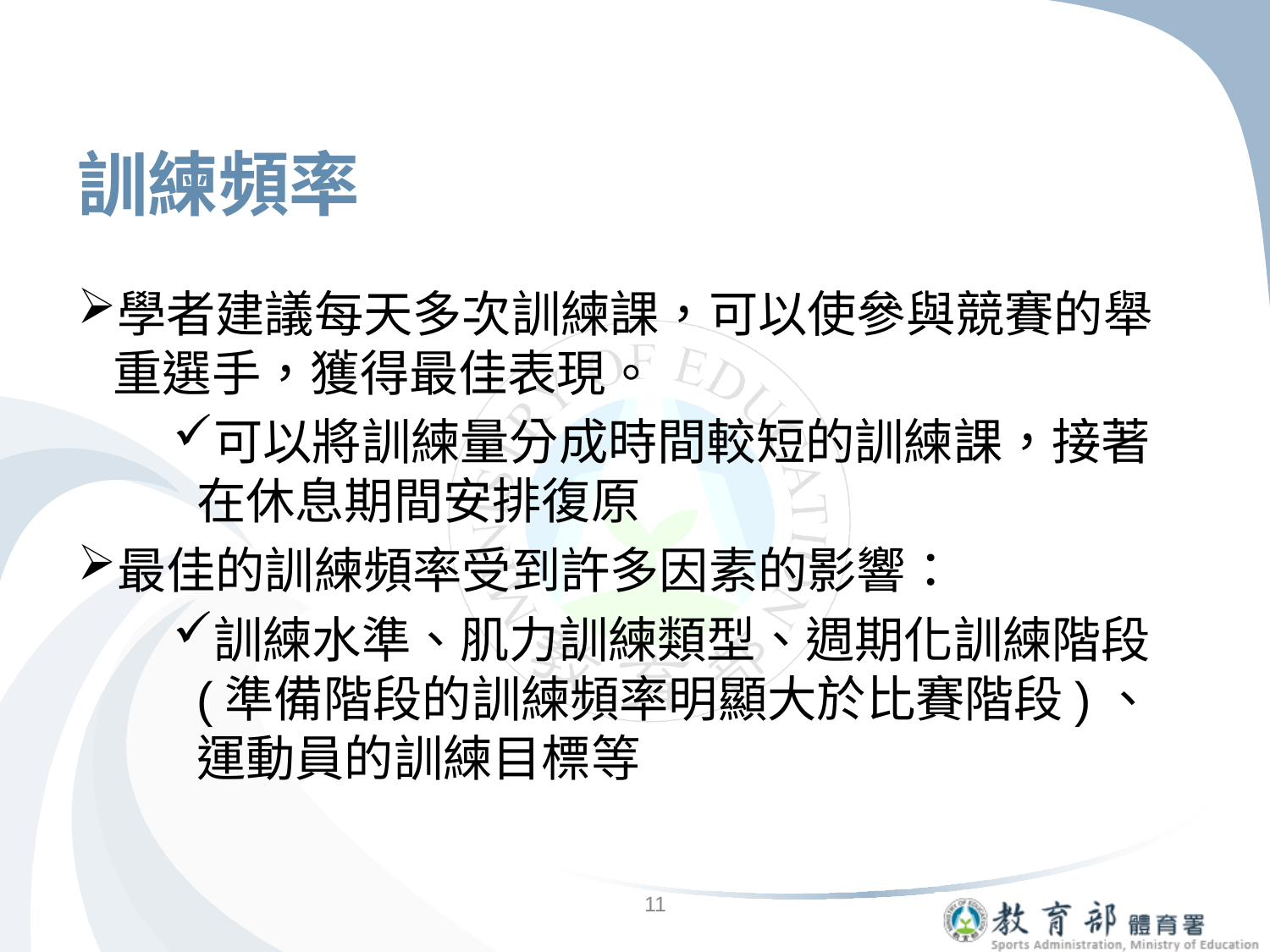

# 訓練頻率
學者建議每天多次訓練課，可以使參與競賽的舉重選手，獲得最佳表現。
可以將訓練量分成時間較短的訓練課，接著在休息期間安排復原
最佳的訓練頻率受到許多因素的影響：
訓練水準、肌力訓練類型、週期化訓練階段(準備階段的訓練頻率明顯大於比賽階段)、運動員的訓練目標等
11